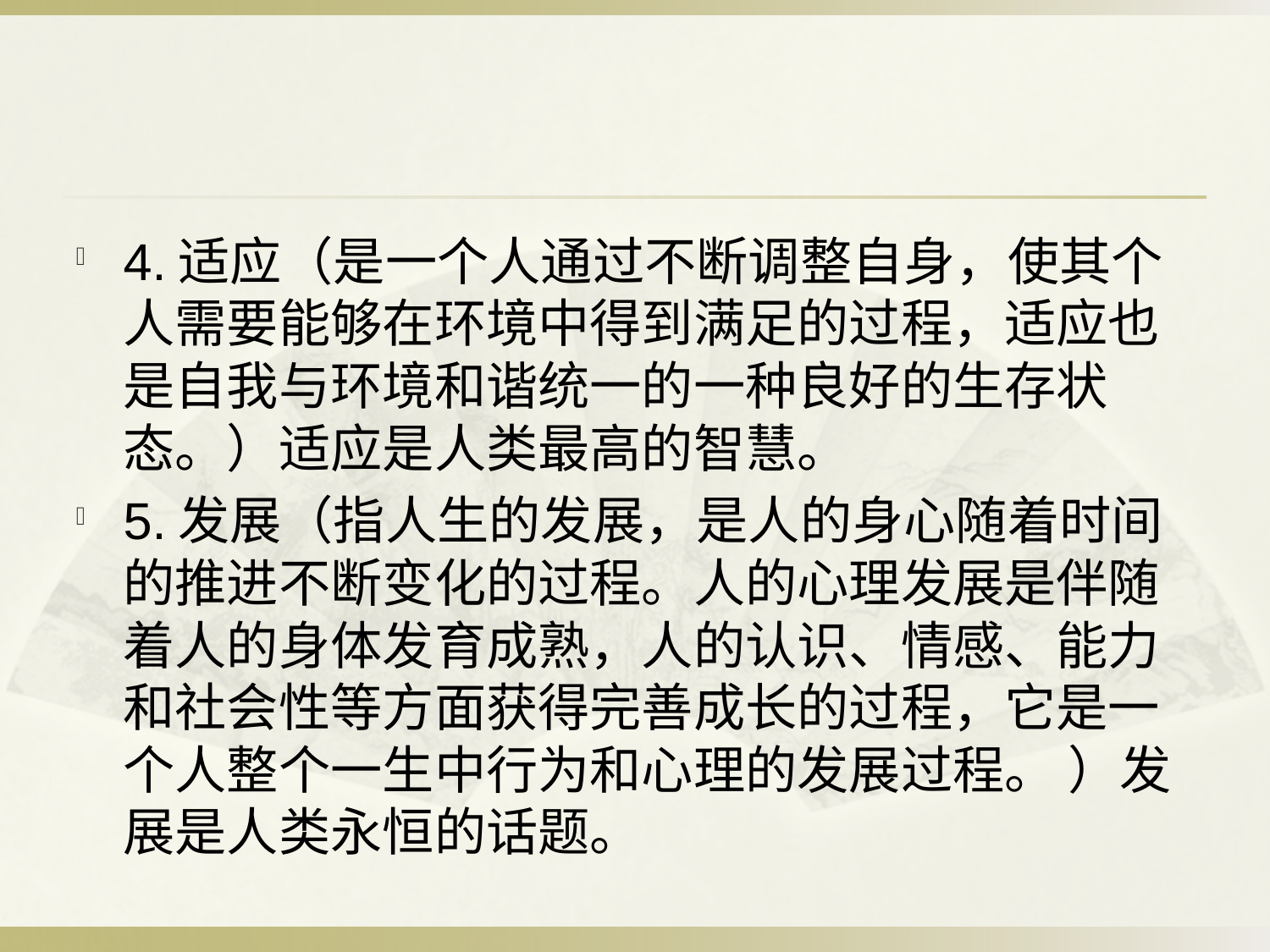

#
4.适应（是一个人通过不断调整自身，使其个人需要能够在环境中得到满足的过程，适应也是自我与环境和谐统一的一种良好的生存状态。）适应是人类最高的智慧。
5.发展（指人生的发展，是人的身心随着时间的推进不断变化的过程。人的心理发展是伴随着人的身体发育成熟，人的认识、情感、能力和社会性等方面获得完善成长的过程，它是一个人整个一生中行为和心理的发展过程。 ）发展是人类永恒的话题。